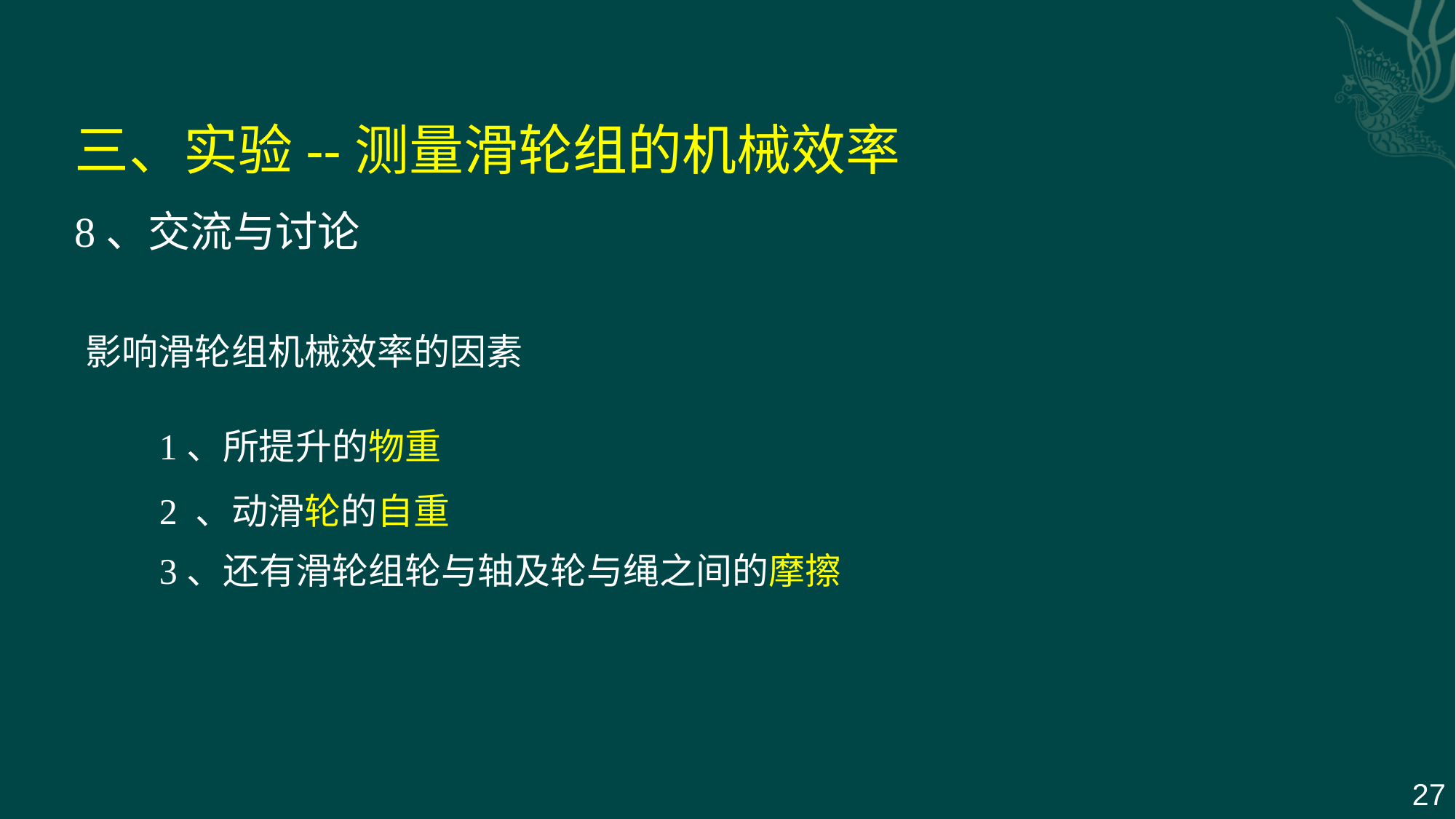

三、实验--测量滑轮组的机械效率
8、交流与讨论
影响滑轮组机械效率的因素
1、所提升的物重
2 、动滑轮的自重
3、还有滑轮组轮与轴及轮与绳之间的摩擦
27